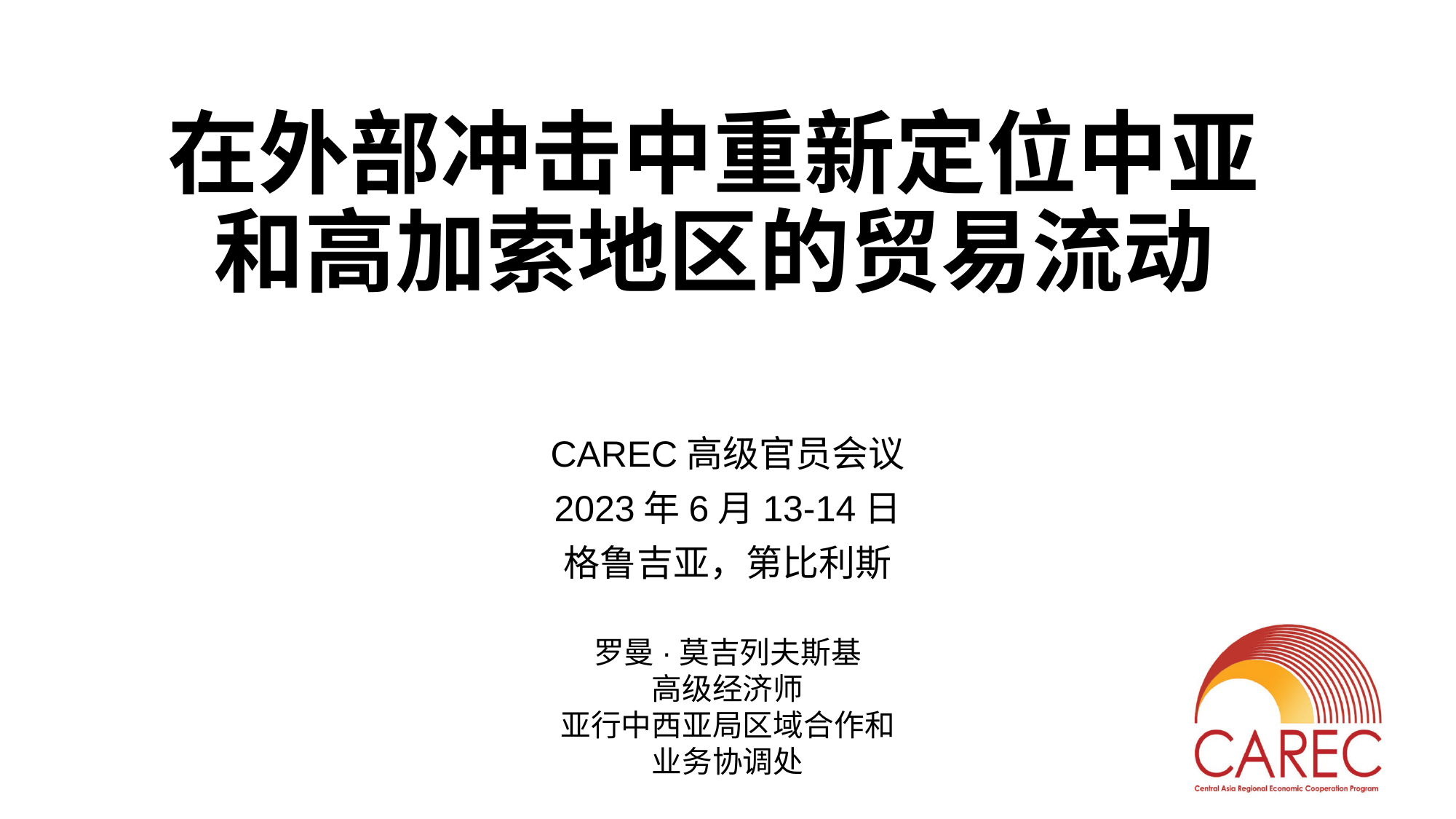

# 在外部冲击中重新定位中亚和高加索地区的贸易流动
CAREC高级官员会议
2023年6月13-14日
格鲁吉亚，第比利斯

罗曼·莫吉列夫斯基
高级经济师
亚行中西亚局区域合作和业务协调处